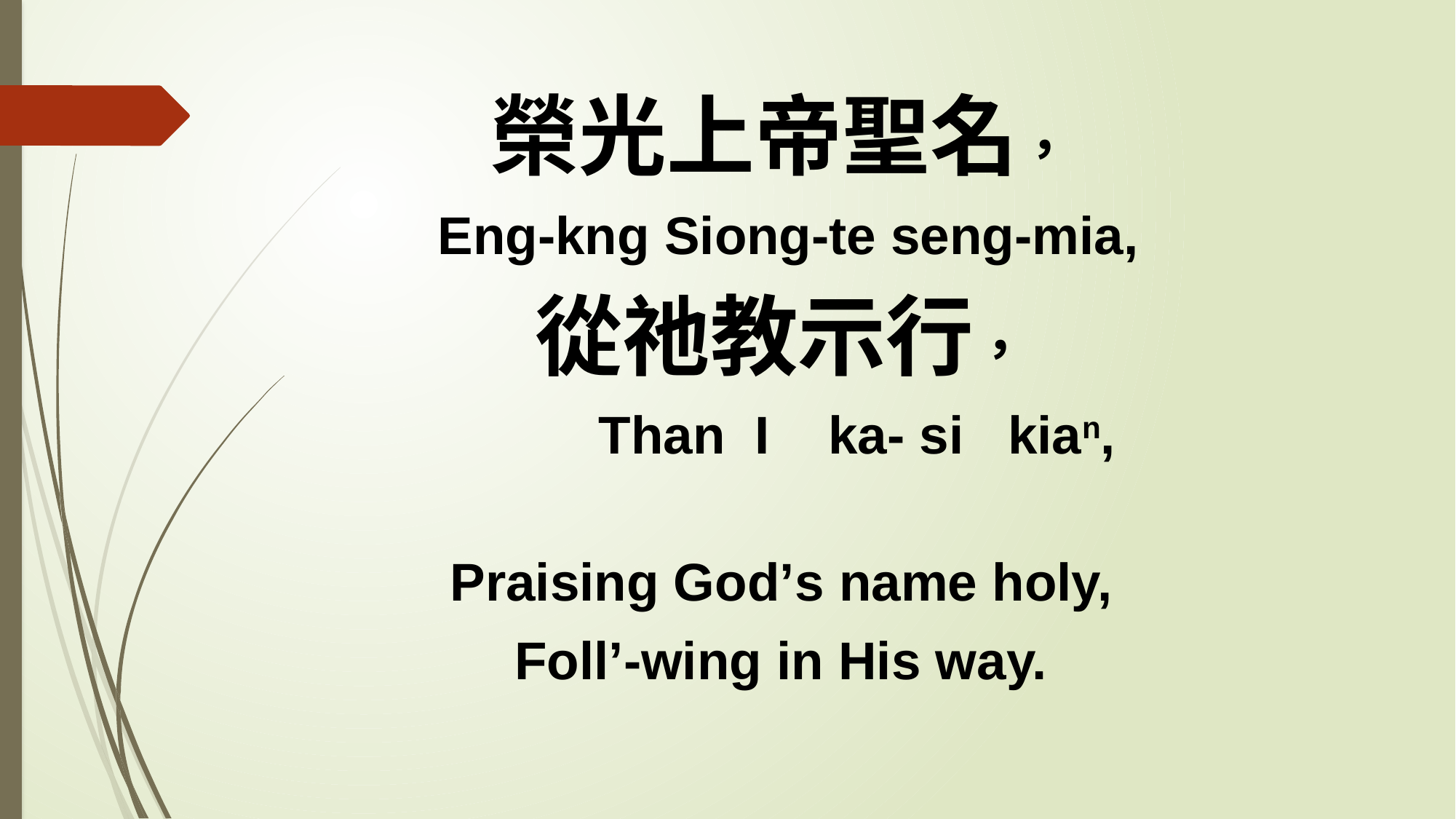

榮光上帝聖名，
 Eng-kng Siong-te seng-mia,
從祂教示行，
                       Than  I    ka- si   kian,

Praising God’s name holy,
Foll’-wing in His way.